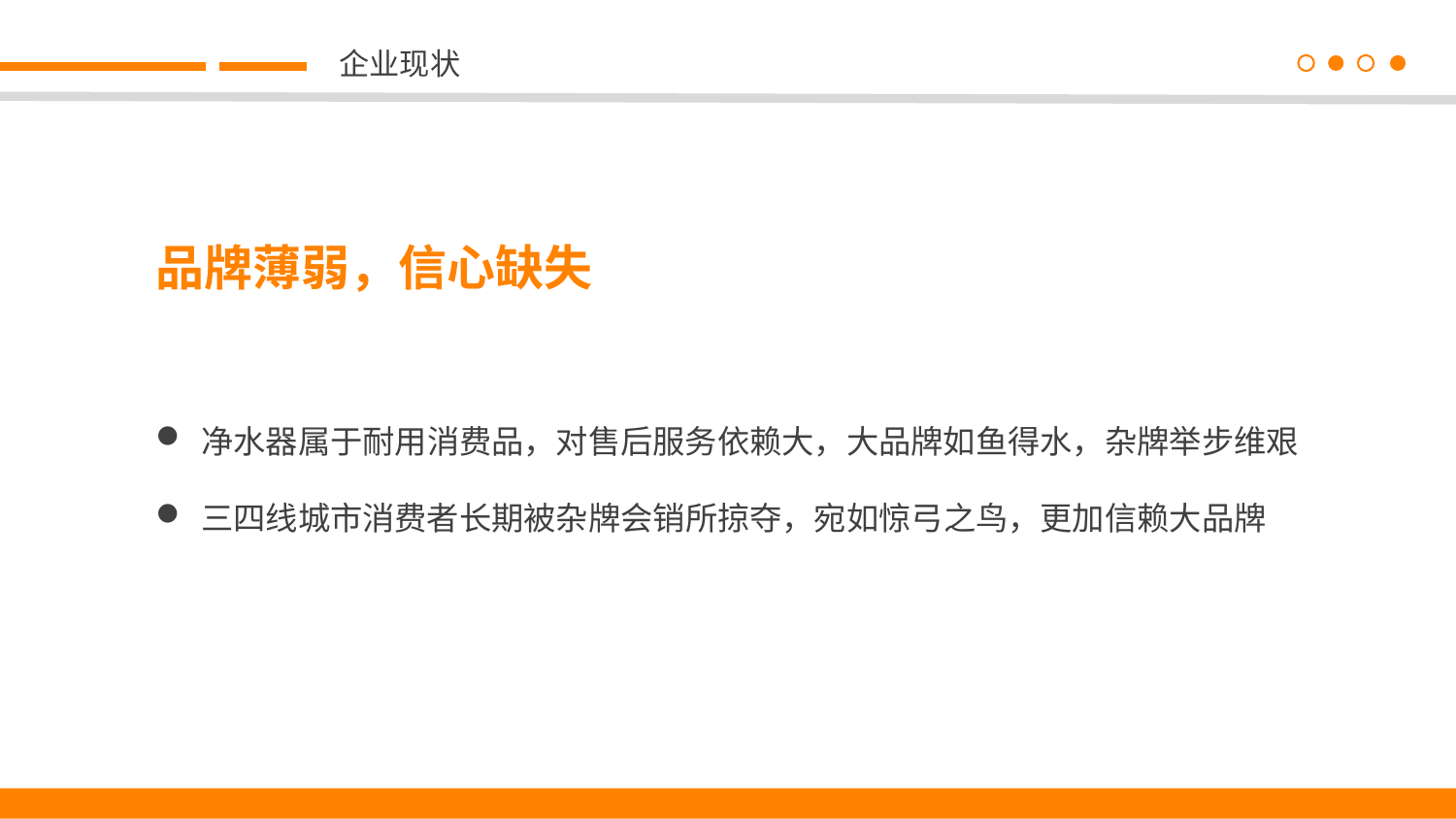

企业现状
品牌薄弱，信心缺失
净水器属于耐用消费品，对售后服务依赖大，大品牌如鱼得水，杂牌举步维艰
三四线城市消费者长期被杂牌会销所掠夺，宛如惊弓之鸟，更加信赖大品牌